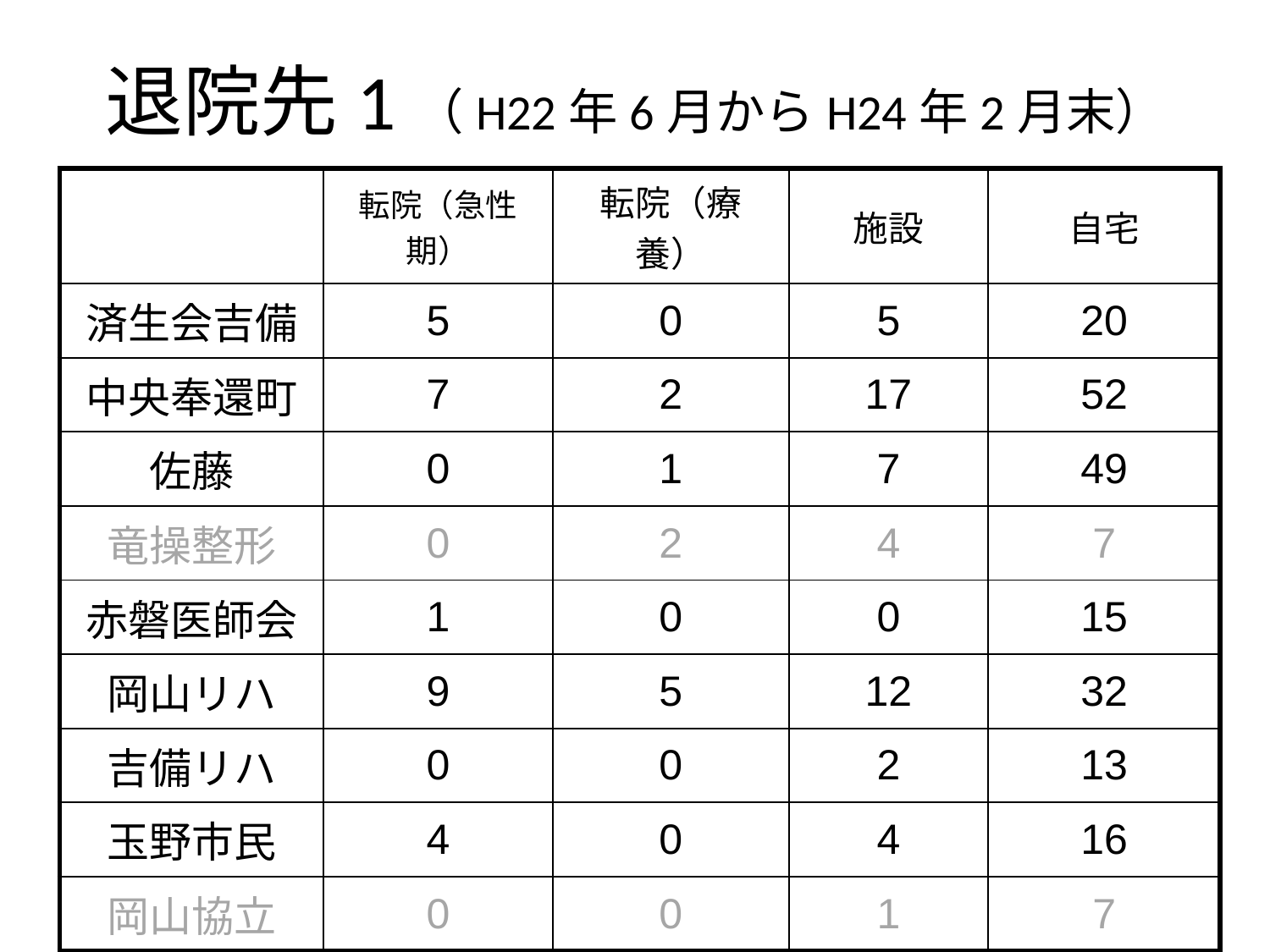

# 退院先1（H22年6月からH24年2月末）
|  | 転院（急性期） | 転院（療養） | 施設 | 自宅 |
| --- | --- | --- | --- | --- |
| 済生会吉備 | 5 | 0 | 5 | 20 |
| 中央奉還町 | 7 | 2 | 17 | 52 |
| 佐藤 | 0 | 1 | 7 | 49 |
| 竜操整形 | 0 | 2 | 4 | 7 |
| 赤磐医師会 | 1 | 0 | 0 | 15 |
| 岡山リハ | 9 | 5 | 12 | 32 |
| 吉備リハ | 0 | 0 | 2 | 13 |
| 玉野市民 | 4 | 0 | 4 | 16 |
| 岡山協立 | 0 | 0 | 1 | 7 |